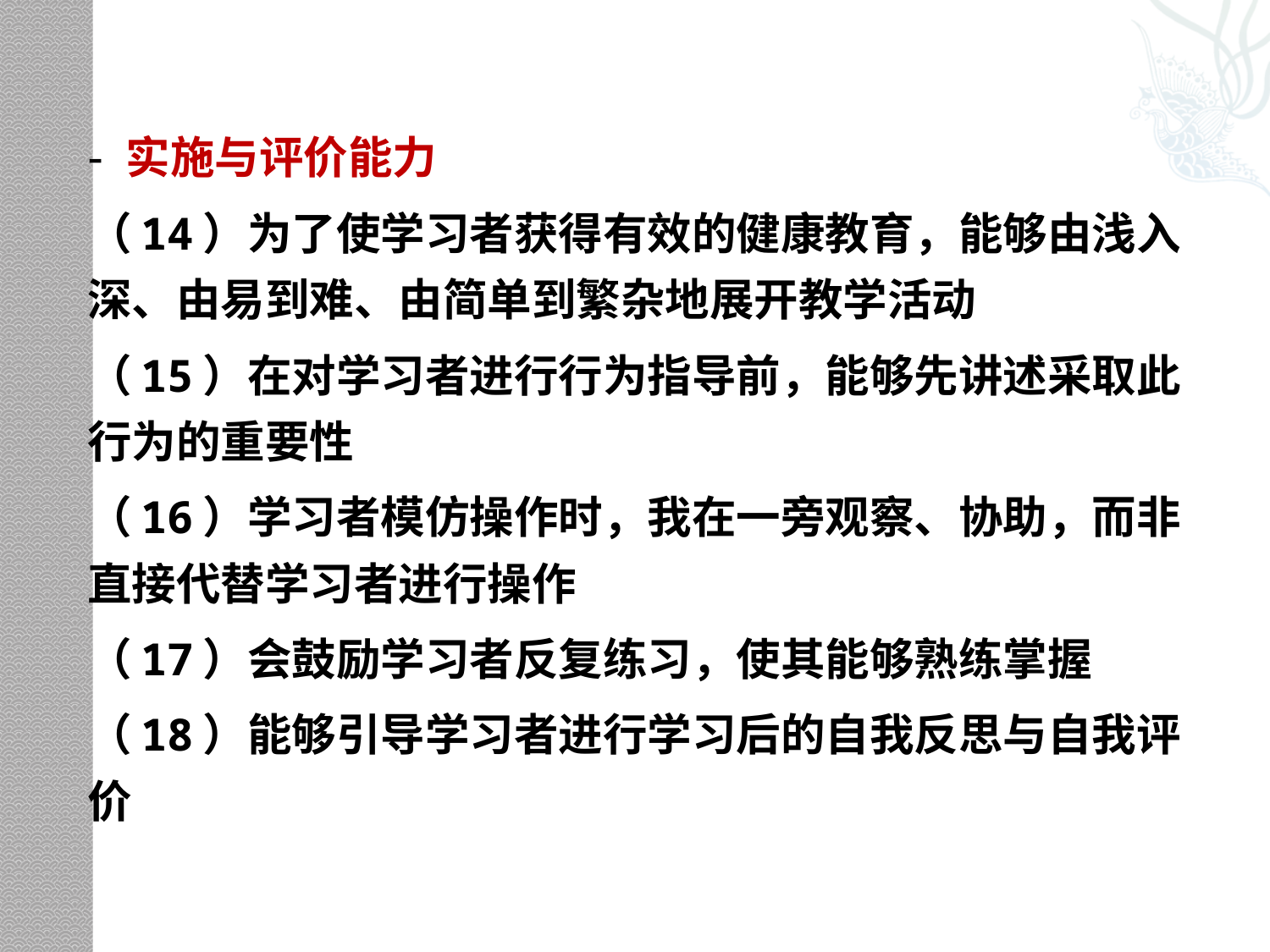

#
- 实施与评价能力
（14）为了使学习者获得有效的健康教育，能够由浅入深、由易到难、由简单到繁杂地展开教学活动
（15）在对学习者进行行为指导前，能够先讲述采取此行为的重要性
（16）学习者模仿操作时，我在一旁观察、协助，而非直接代替学习者进行操作
（17）会鼓励学习者反复练习，使其能够熟练掌握
（18）能够引导学习者进行学习后的自我反思与自我评价